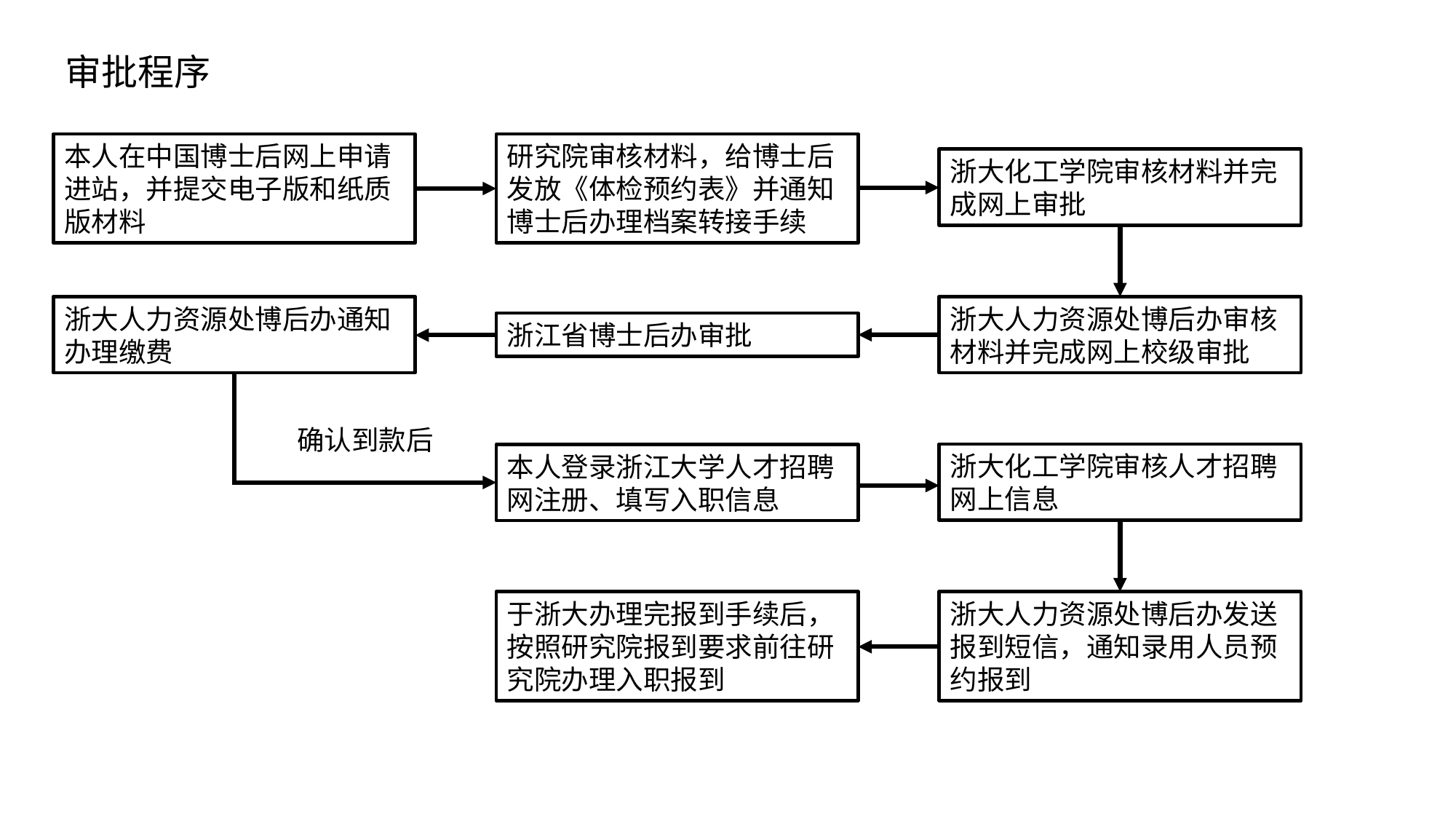

审批程序
本人在中国博士后网上申请进站，并提交电子版和纸质版材料
研究院审核材料，给博士后发放《体检预约表》并通知博士后办理档案转接手续
浙大化工学院审核材料并完成网上审批
浙大人力资源处博后办通知办理缴费
浙大人力资源处博后办审核材料并完成网上校级审批
浙江省博士后办审批
确认到款后
浙大化工学院审核人才招聘网上信息
本人登录浙江大学人才招聘网注册、填写入职信息
于浙大办理完报到手续后，按照研究院报到要求前往研究院办理入职报到
浙大人力资源处博后办发送报到短信，通知录用人员预约报到